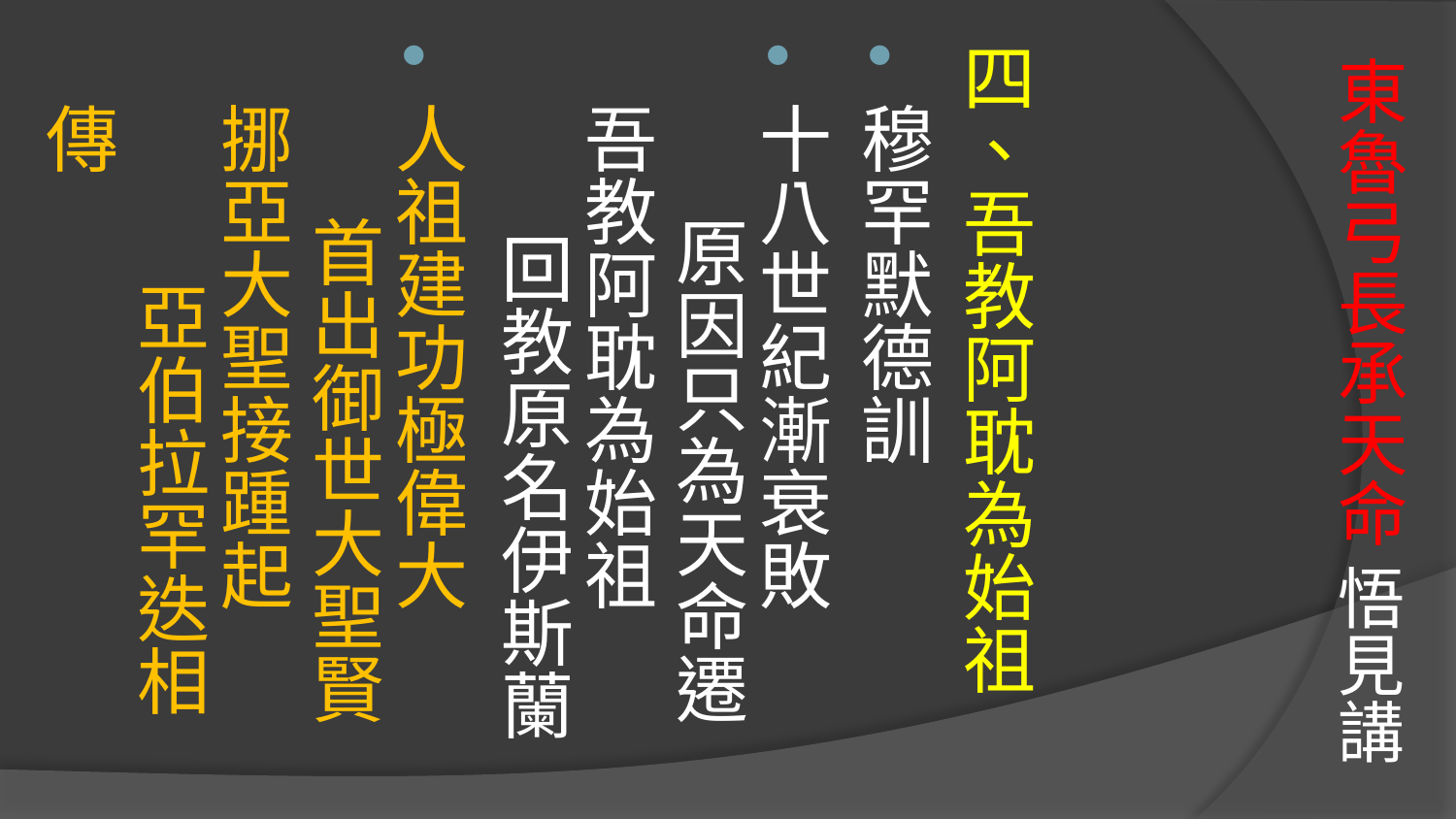

四、吾教阿耽為始祖
穆罕默德訓
十八世紀漸衰敗　              原因只為天命遷
吾教阿耽為始祖　               回教原名伊斯蘭
人祖建功極偉大　              首出御世大聖賢
挪亞大聖接踵起　                  亞伯拉罕迭相傳
# 東魯弓長承天命 悟見講